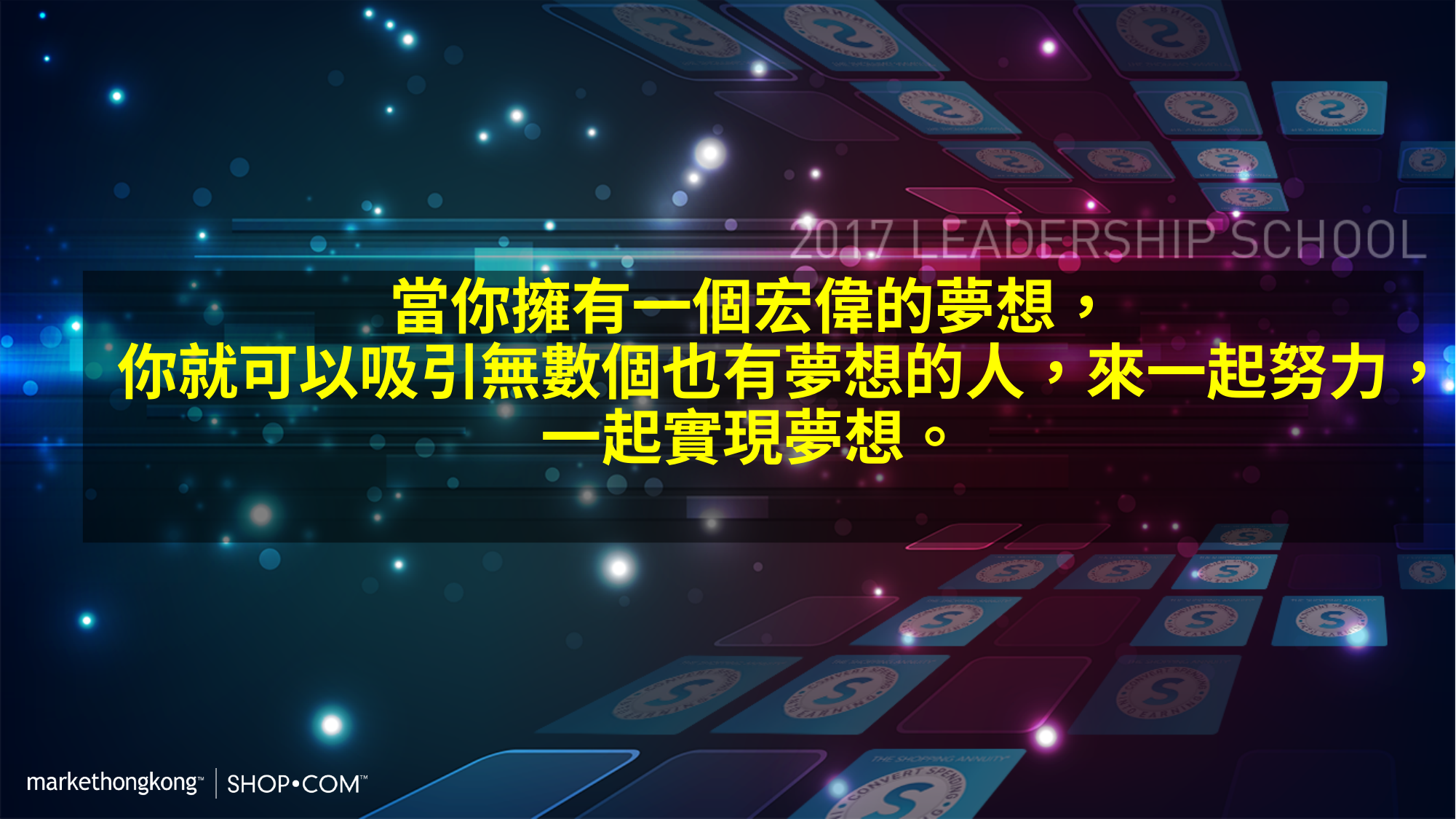

# 當你擁有一個宏偉的夢想，
你就可以吸引無數個也有夢想的人，來一起努力，一起實現夢想。